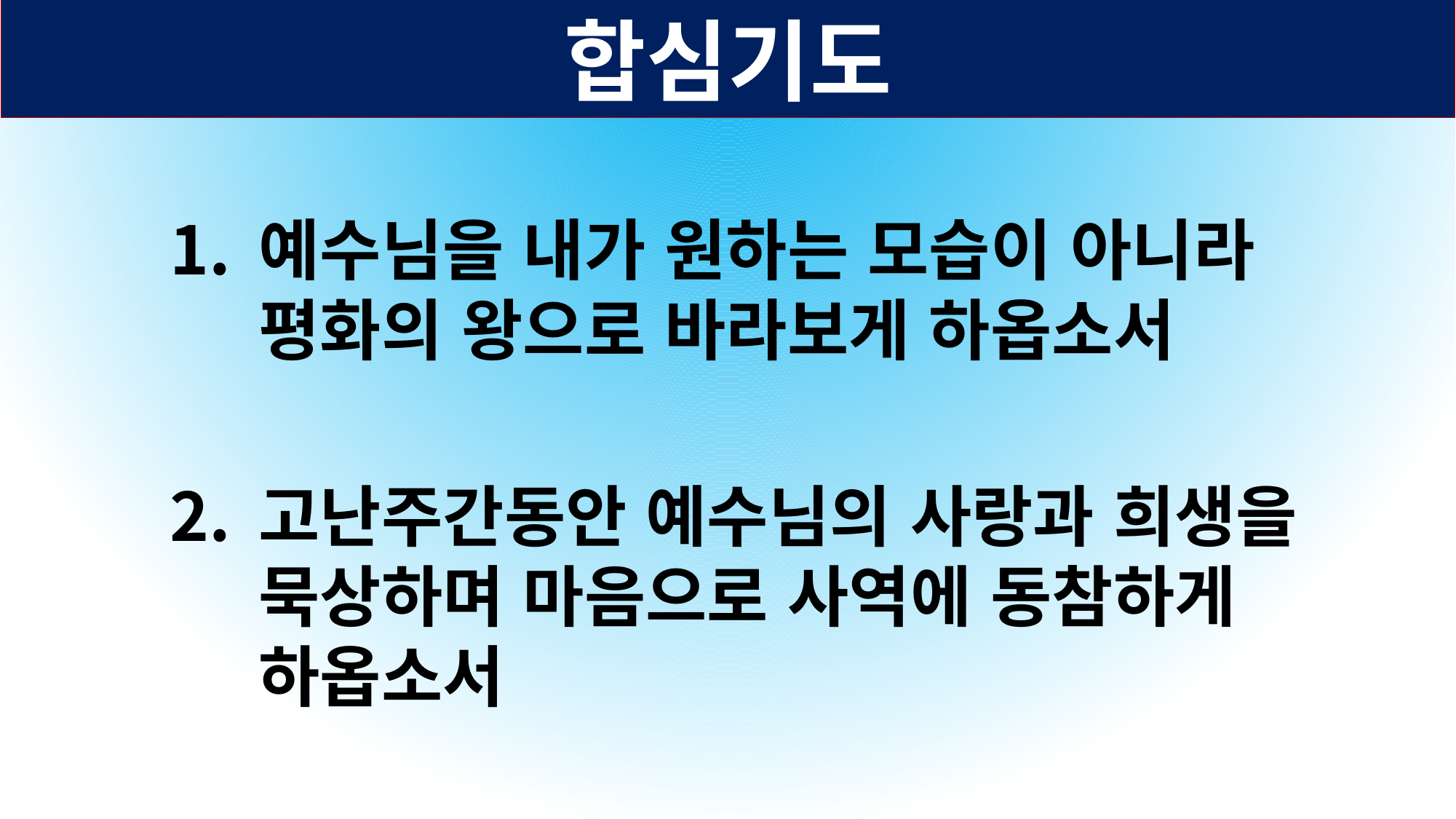

합심기도
예수님을 내가 원하는 모습이 아니라 평화의 왕으로 바라보게 하옵소서

고난주간동안 예수님의 사랑과 희생을 묵상하며 마음으로 사역에 동참하게 하옵소서